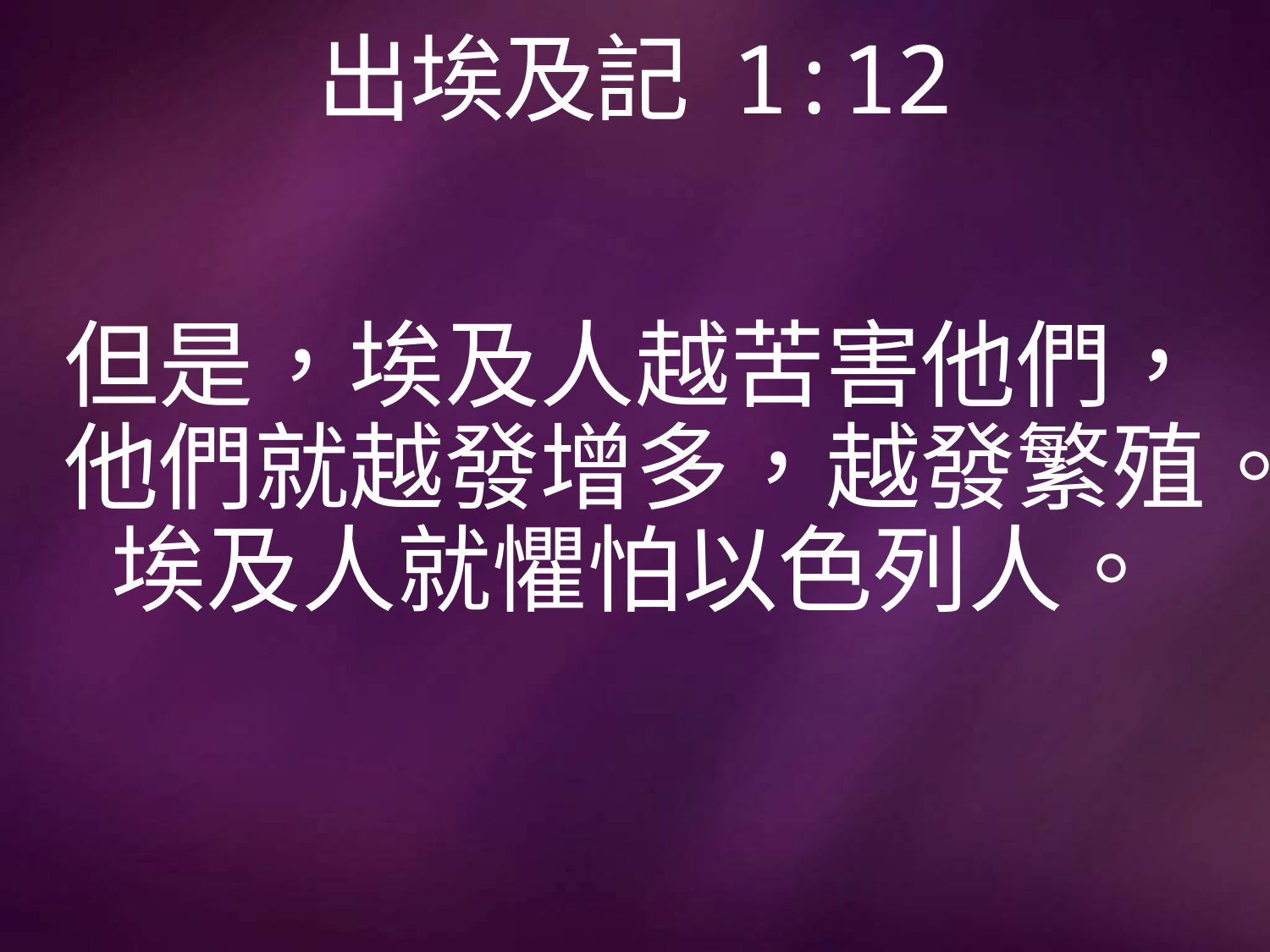

# 出埃及記 1:12
但是，埃及人越苦害他們，他們就越發增多，越發繁殖。埃及人就懼怕以色列人。